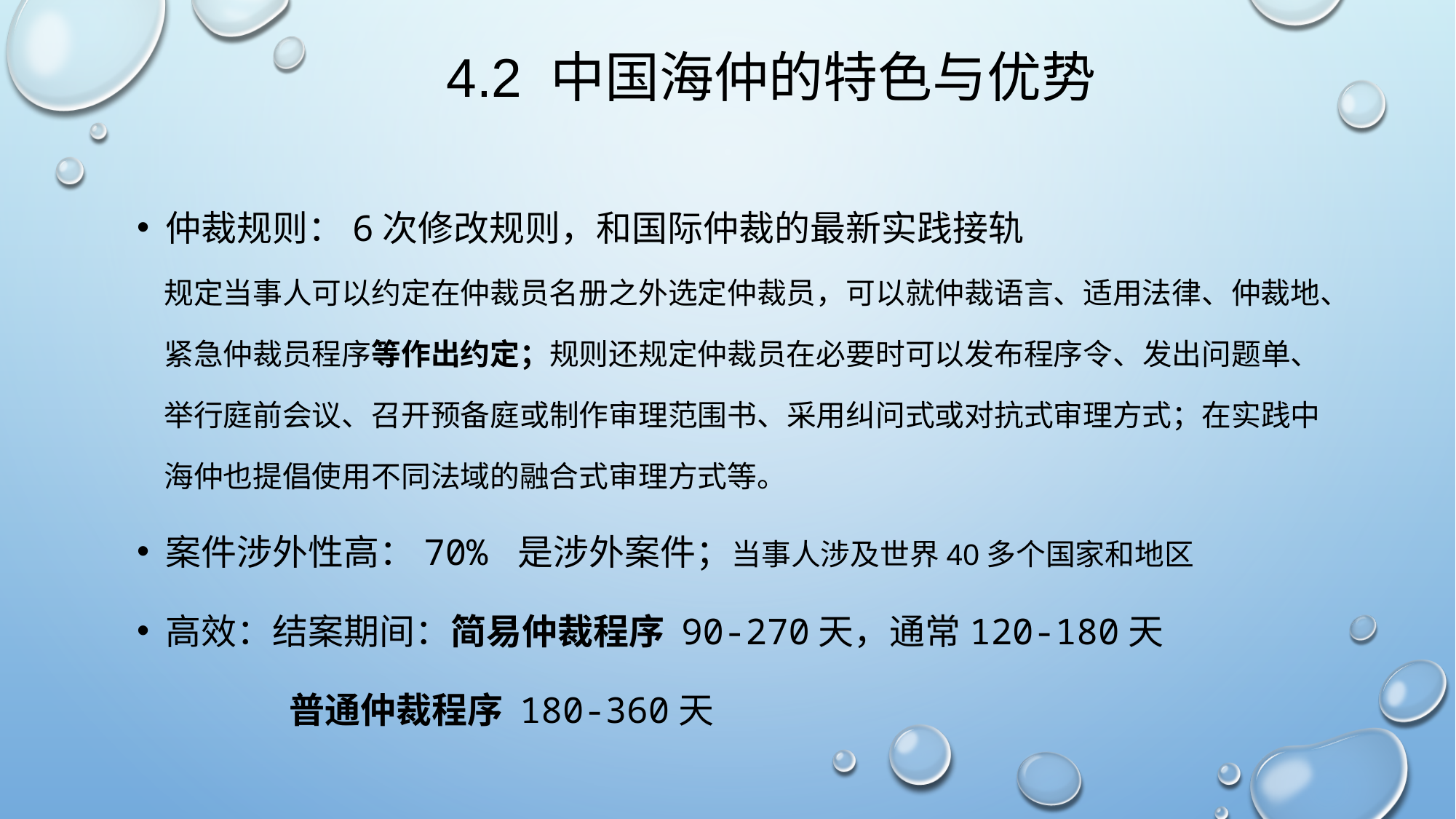

4.2 中国海仲的特色与优势

仲裁规则：6次修改规则，和国际仲裁的最新实践接轨
   规定当事人可以约定在仲裁员名册之外选定仲裁员，可以就仲裁语言、适用法律、仲裁地、
   紧急仲裁员程序等作出约定；规则还规定仲裁员在必要时可以发布程序令、发出问题单、
   举行庭前会议、召开预备庭或制作审理范围书、采用纠问式或对抗式审理方式；在实践中
   海仲也提倡使用不同法域的融合式审理方式等。
案件涉外性高：70% 是涉外案件；当事人涉及世界40多个国家和地区
高效：结案期间：简易仲裁程序 90-270天，通常120-180天
                  普通仲裁程序 180-360天